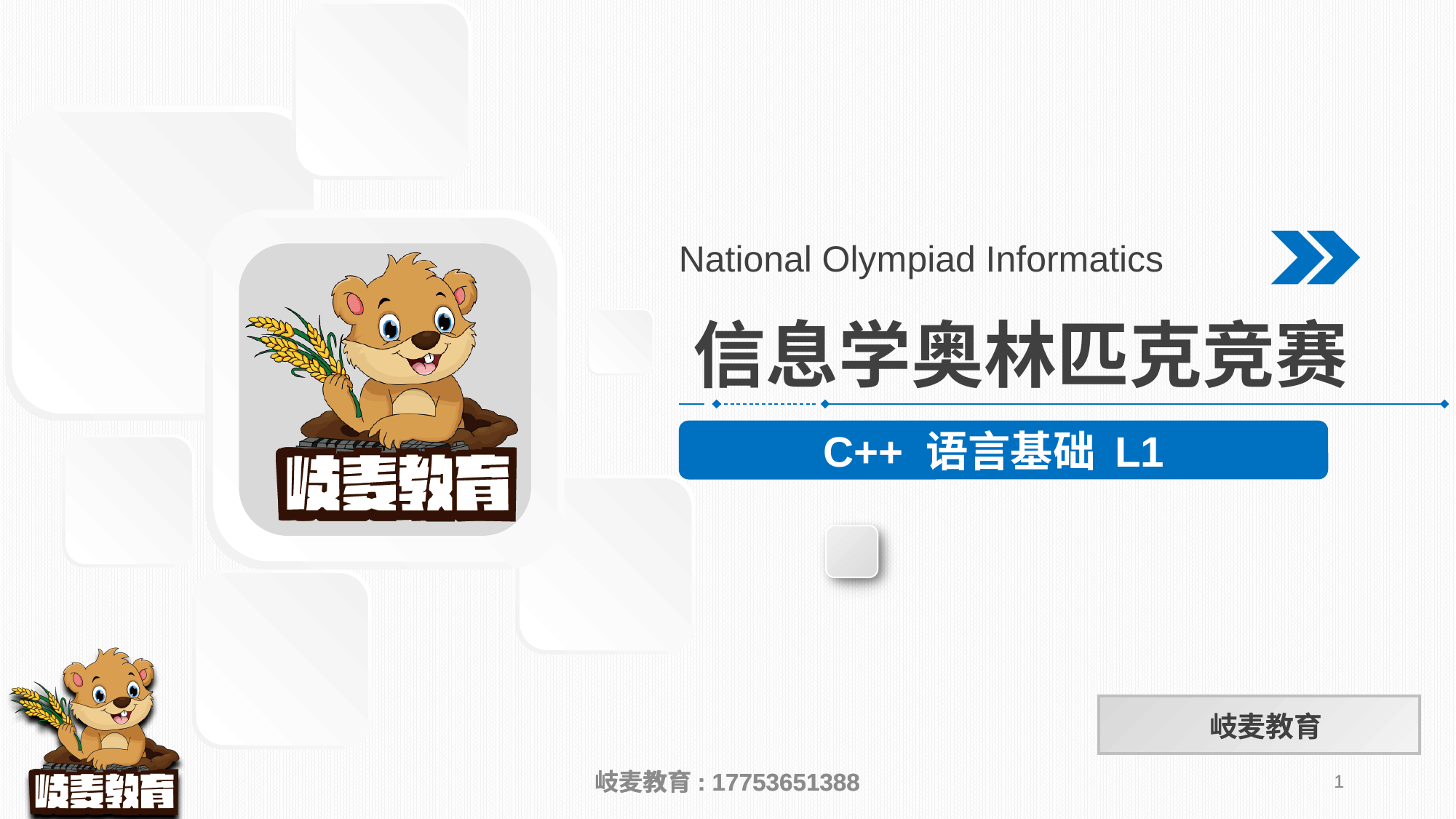

# C++ 语言基础 L1
岐麦教育: 17753651388
1